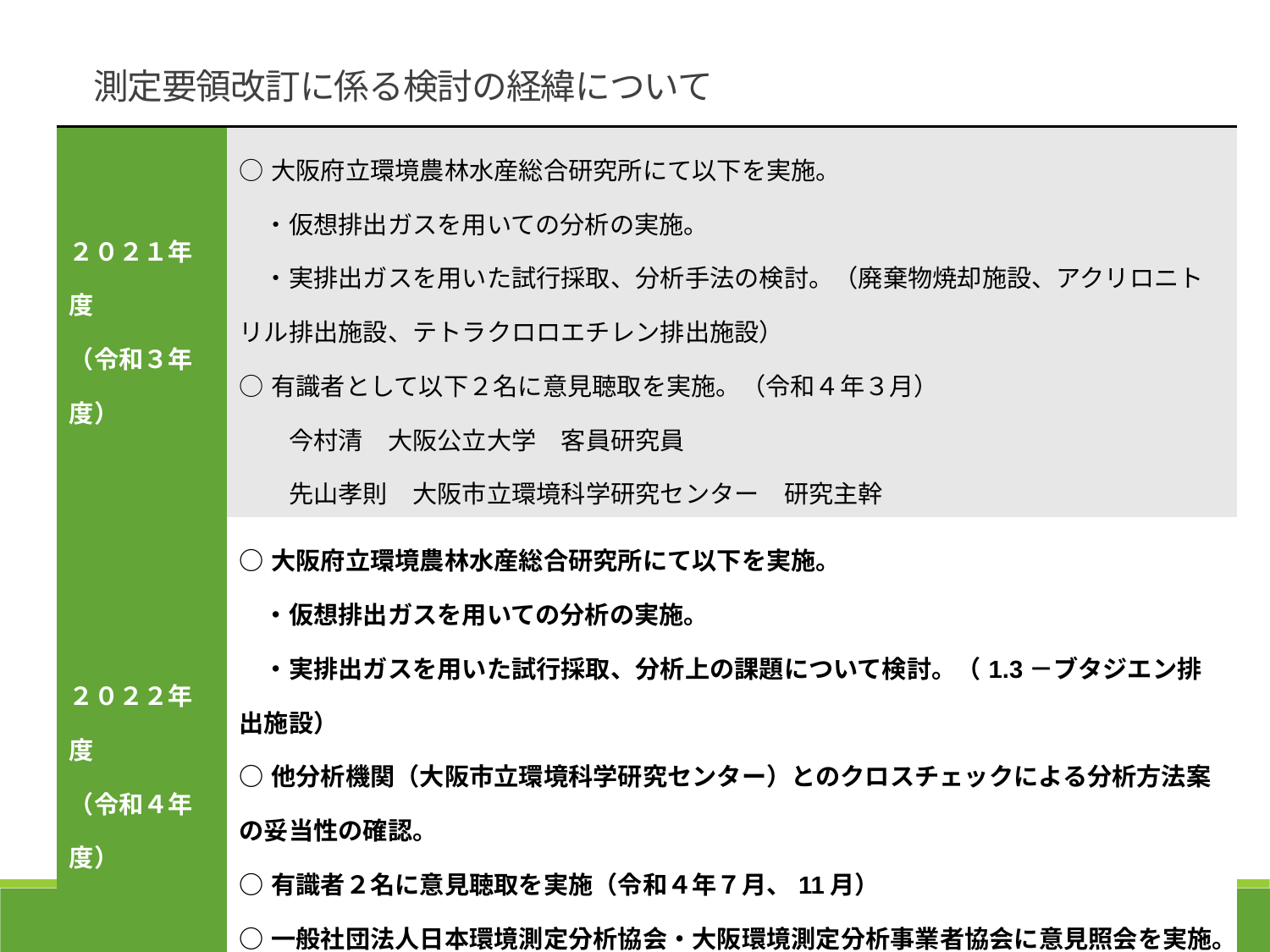

測定要領改訂に係る検討の経緯について
| ２０２１年度 （令和３年度） | ○大阪府立環境農林水産総合研究所にて以下を実施。 　・仮想排出ガスを用いての分析の実施。 　・実排出ガスを用いた試行採取、分析手法の検討。（廃棄物焼却施設、アクリロニトリル排出施設、テトラクロロエチレン排出施設） ○有識者として以下２名に意見聴取を実施。（令和４年３月） 　　今村清　大阪公立大学　客員研究員 　　先山孝則　大阪市立環境科学研究センター　研究主幹 |
| --- | --- |
| ２０２２年度 （令和４年度） | ○大阪府立環境農林水産総合研究所にて以下を実施。 　・仮想排出ガスを用いての分析の実施。 　・実排出ガスを用いた試行採取、分析上の課題について検討。（1.3－ブタジエン排出施設） ○他分析機関（大阪市立環境科学研究センター）とのクロスチェックによる分析方法案の妥当性の確認。 ○有識者２名に意見聴取を実施（令和４年７月、11月） ○一般社団法人日本環境測定分析協会・大阪環境測定分析事業者協会に意見照会を実施。 　⇒【意見無し】 |
6